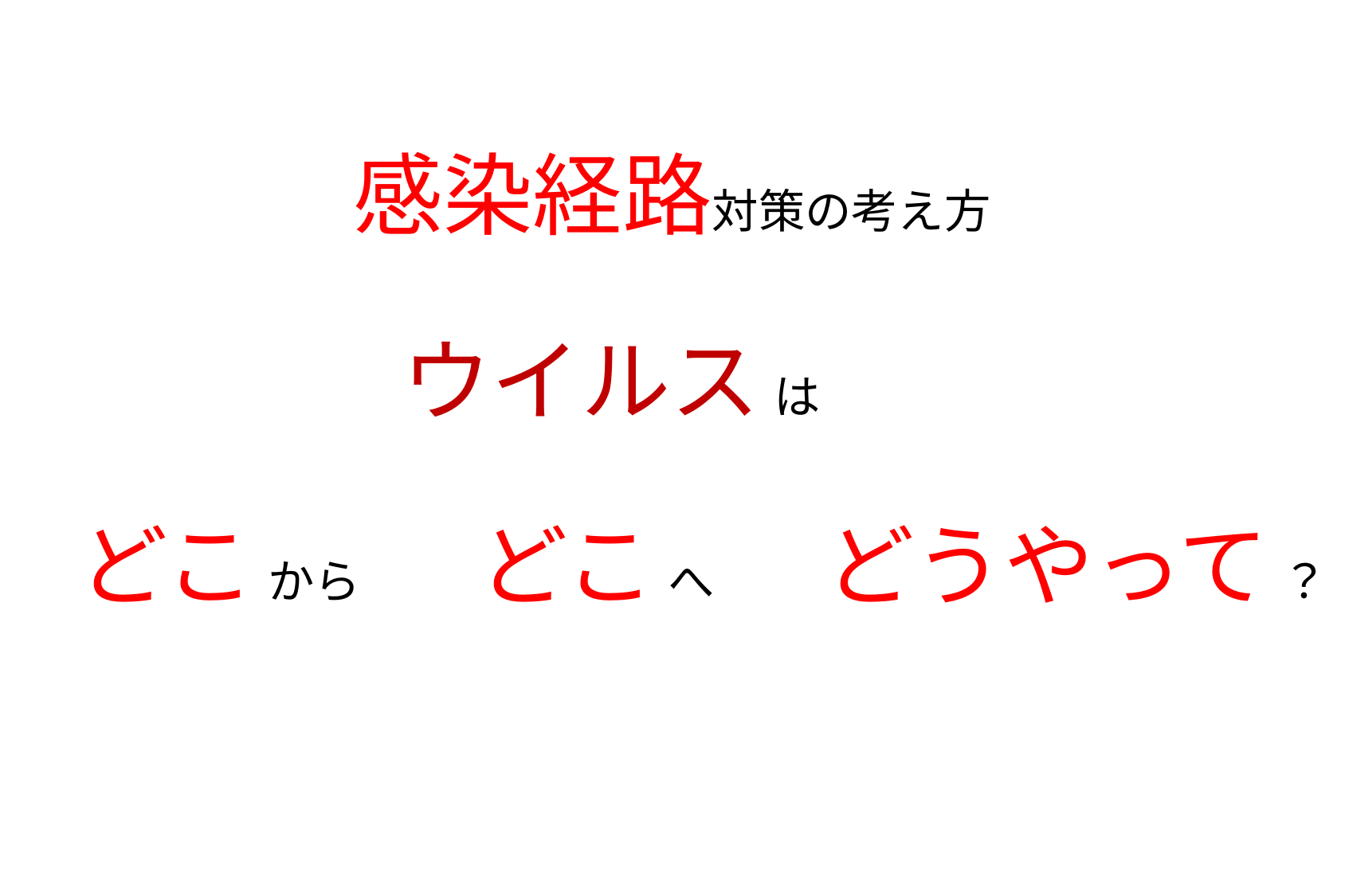

感染経路対策の考え方
ウイルス は
どこ から
どこ へ
どうやって ？